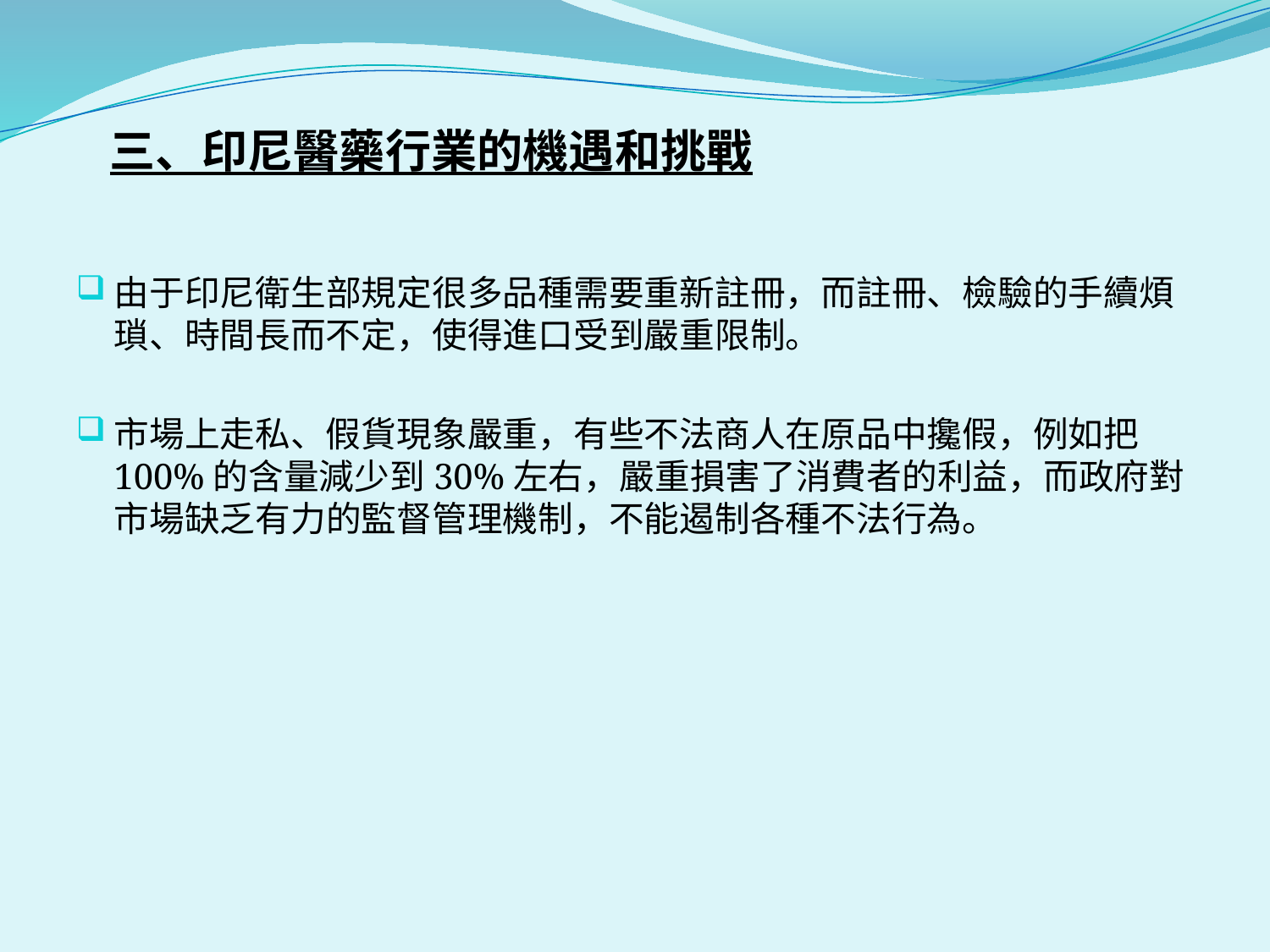

三、印尼醫藥行業的機遇和挑戰

由于印尼衛生部規定很多品種需要重新註冊，而註冊、檢驗的手續煩瑣、時間長而不定，使得進口受到嚴重限制。

市場上走私、假貨現象嚴重，有些不法商人在原品中攙假，例如把100%的含量減少到30%左右，嚴重損害了消費者的利益，而政府對市場缺乏有力的監督管理機制，不能遏制各種不法行為。